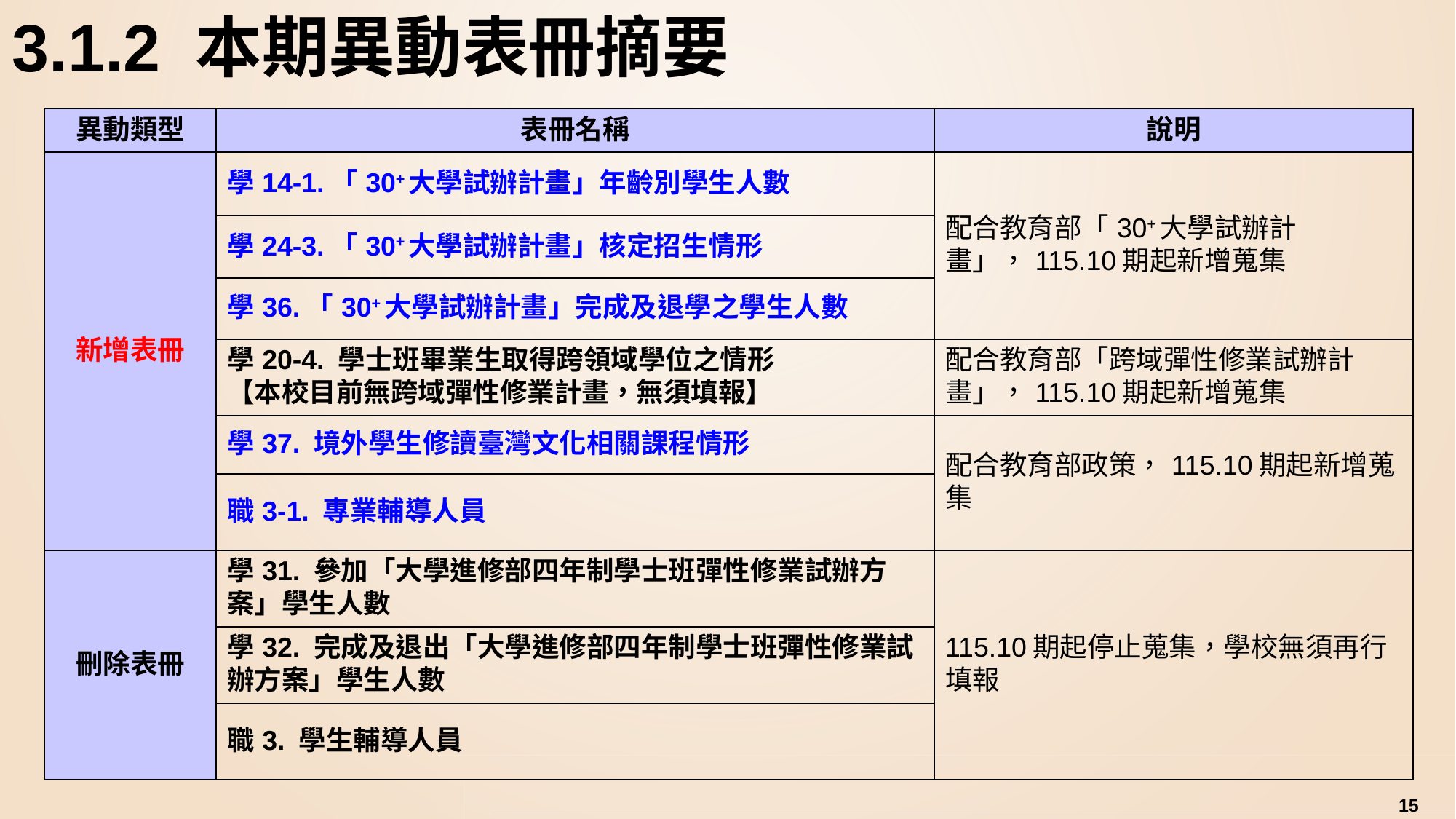

# 3.1.2 本期異動表冊摘要
| 異動類型 | 表冊名稱 | 說明 |
| --- | --- | --- |
| 新增表冊 | 學14-1.「30+大學試辦計畫」年齡別學生人數 | 配合教育部「30+大學試辦計畫」，115.10期起新增蒐集 |
|  | 學24-3.「30+大學試辦計畫」核定招生情形 |  |
|  | 學36.「30+大學試辦計畫」完成及退學之學生人數 |  |
|  | 學20-4. 學士班畢業生取得跨領域學位之情形 【本校目前無跨域彈性修業計畫，無須填報】 | 配合教育部「跨域彈性修業試辦計畫」，115.10期起新增蒐集 |
|  | 學37. 境外學生修讀臺灣文化相關課程情形 | 配合教育部政策，115.10期起新增蒐集 |
|  | 職3-1. 專業輔導人員 | 115.10期起新增蒐集 |
| 刪除表冊 | 學31. 參加「大學進修部四年制學士班彈性修業試辦方案」學生人數 | 115.10期起停止蒐集，學校無須再行填報 |
|  | 學32. 完成及退出「大學進修部四年制學士班彈性修業試辦方案」學生人數 |  |
|  | 職3. 學生輔導人員 | 修正專、兼任輔導人員說明 |